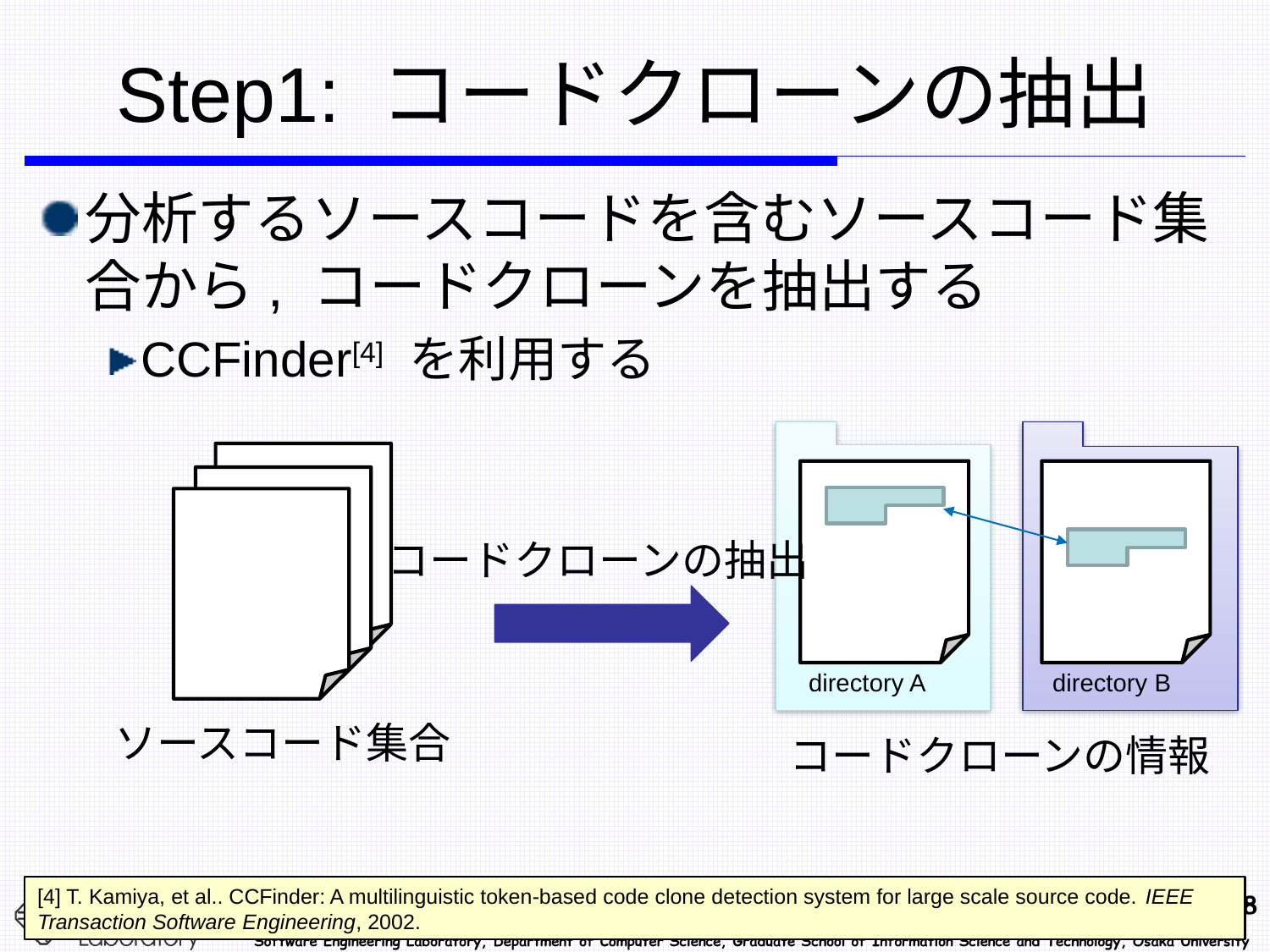

# Step1: コードクローンの抽出
分析するソースコードを含むソースコード集合から, コードクローンを抽出する
CCFinder[4] を利用する

directory A
directory B

コードクローンの抽出

ソースコード集合
コードクローンの情報
[4] T. Kamiya, et al.. CCFinder: A multilinguistic token-based code clone detection system for large scale source code. IEEE Transaction Software Engineering, 2002.